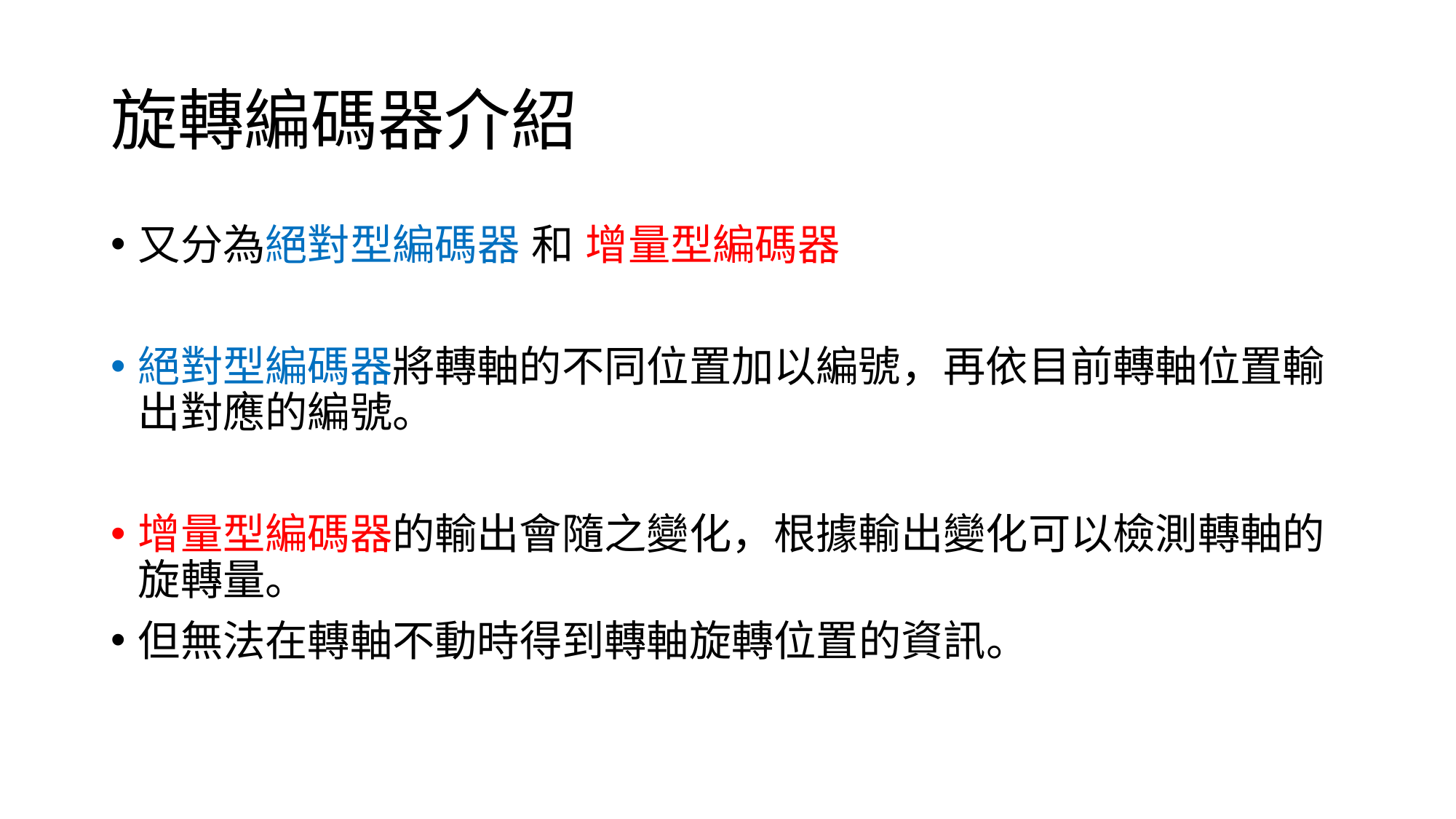

# 旋轉編碼器介紹
又分為絕對型編碼器 和 增量型編碼器

絕對型編碼器將轉軸的不同位置加以編號，再依目前轉軸位置輸出對應的編號。

增量型編碼器的輸出會隨之變化，根據輸出變化可以檢測轉軸的旋轉量。
但無法在轉軸不動時得到轉軸旋轉位置的資訊。